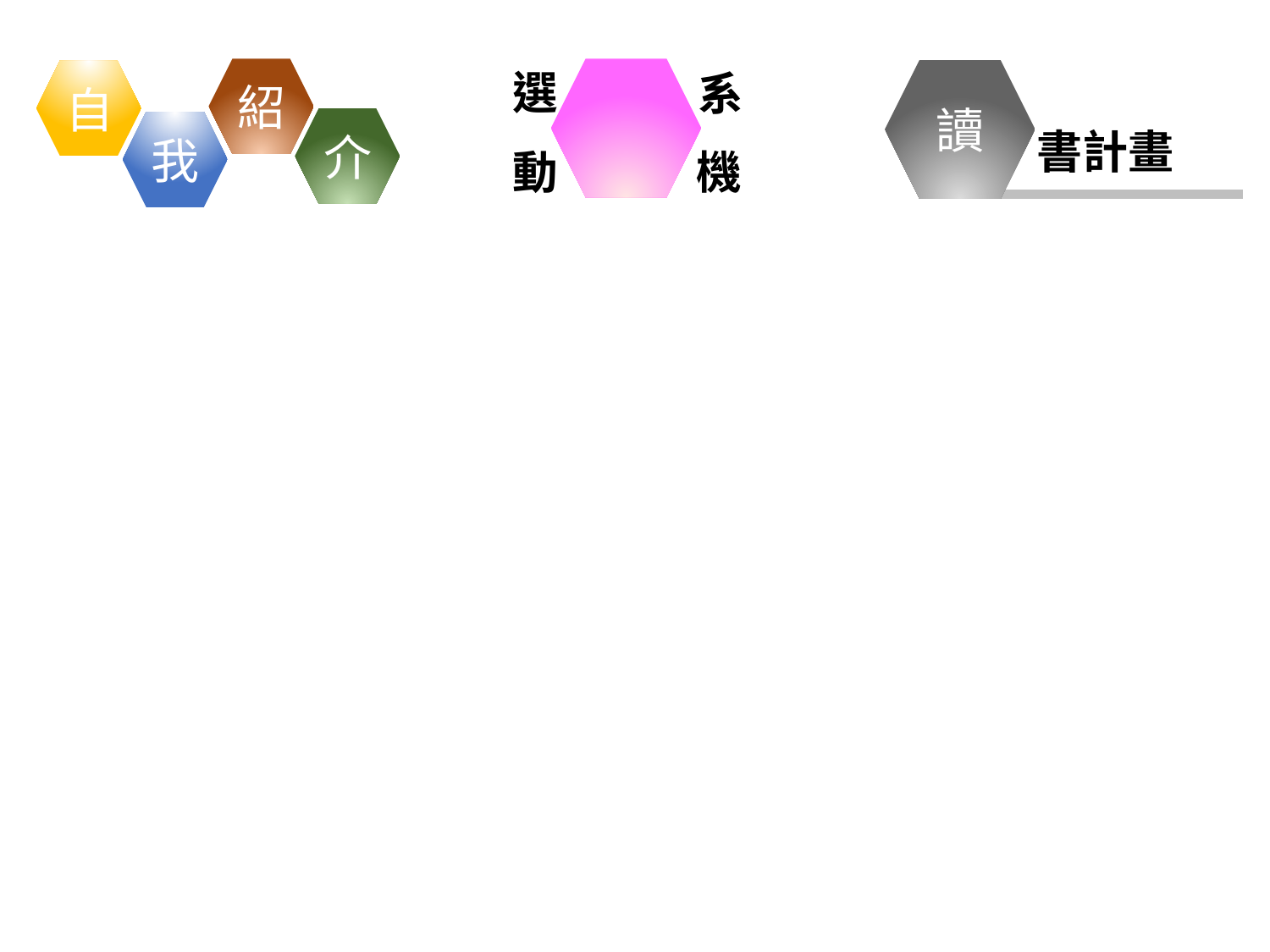

|  |  |  |
| --- | --- | --- |
選
紹

系
讀
自
| 書計畫 |
| --- |
介
我
動
機